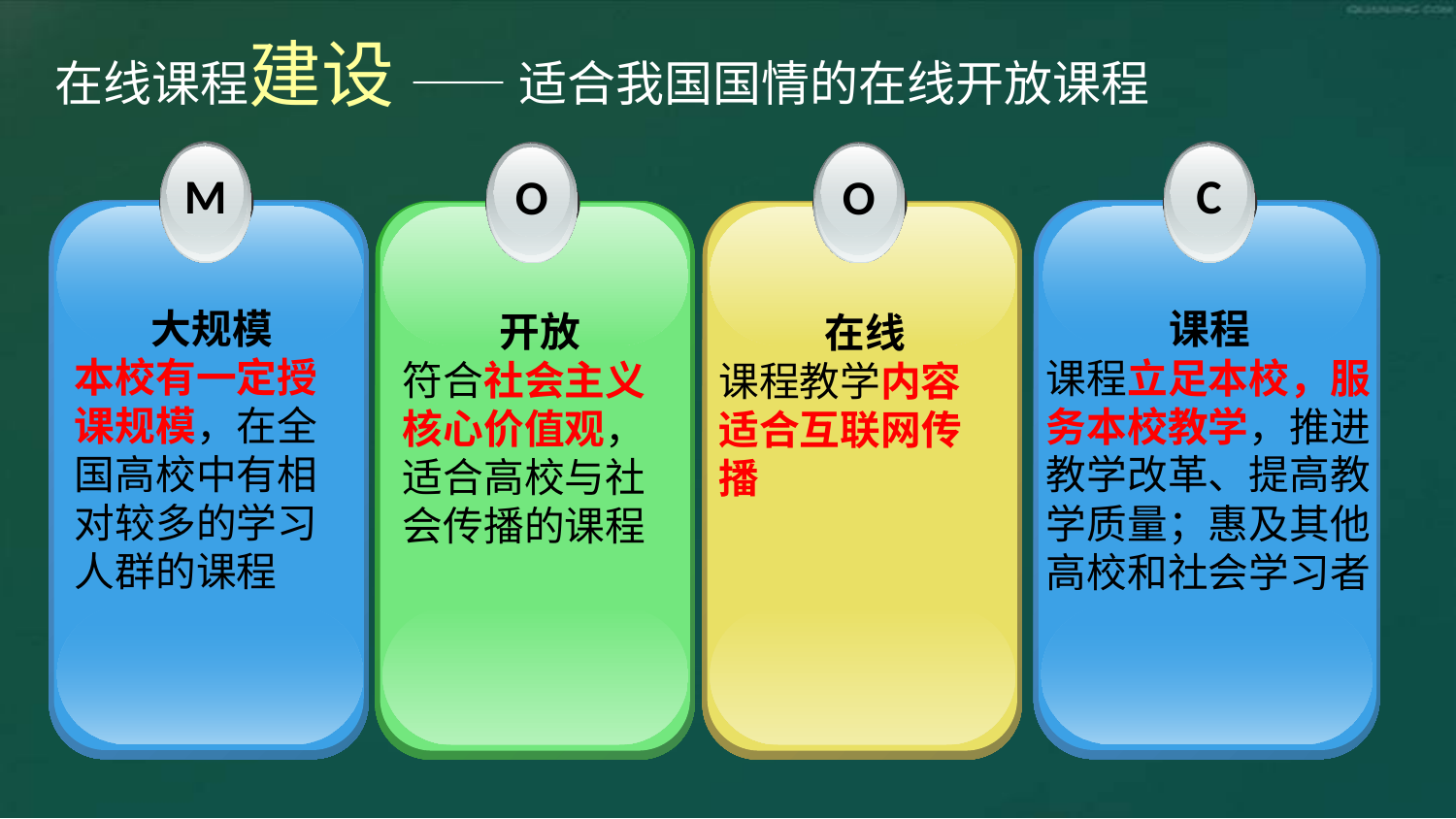

# 在线课程建设 —— 适合我国国情的在线开放课程

C

课程
课程立足本校，服务本校教学，推进教学改革、提高教学质量；惠及其他高校和社会学习者

M
O
O

大规模
本校有一定授课规模，在全国高校中有相对较多的学习人群的课程

开放
符合社会主义核心价值观，适合高校与社会传播的课程
 在线
课程教学内容适合互联网传播